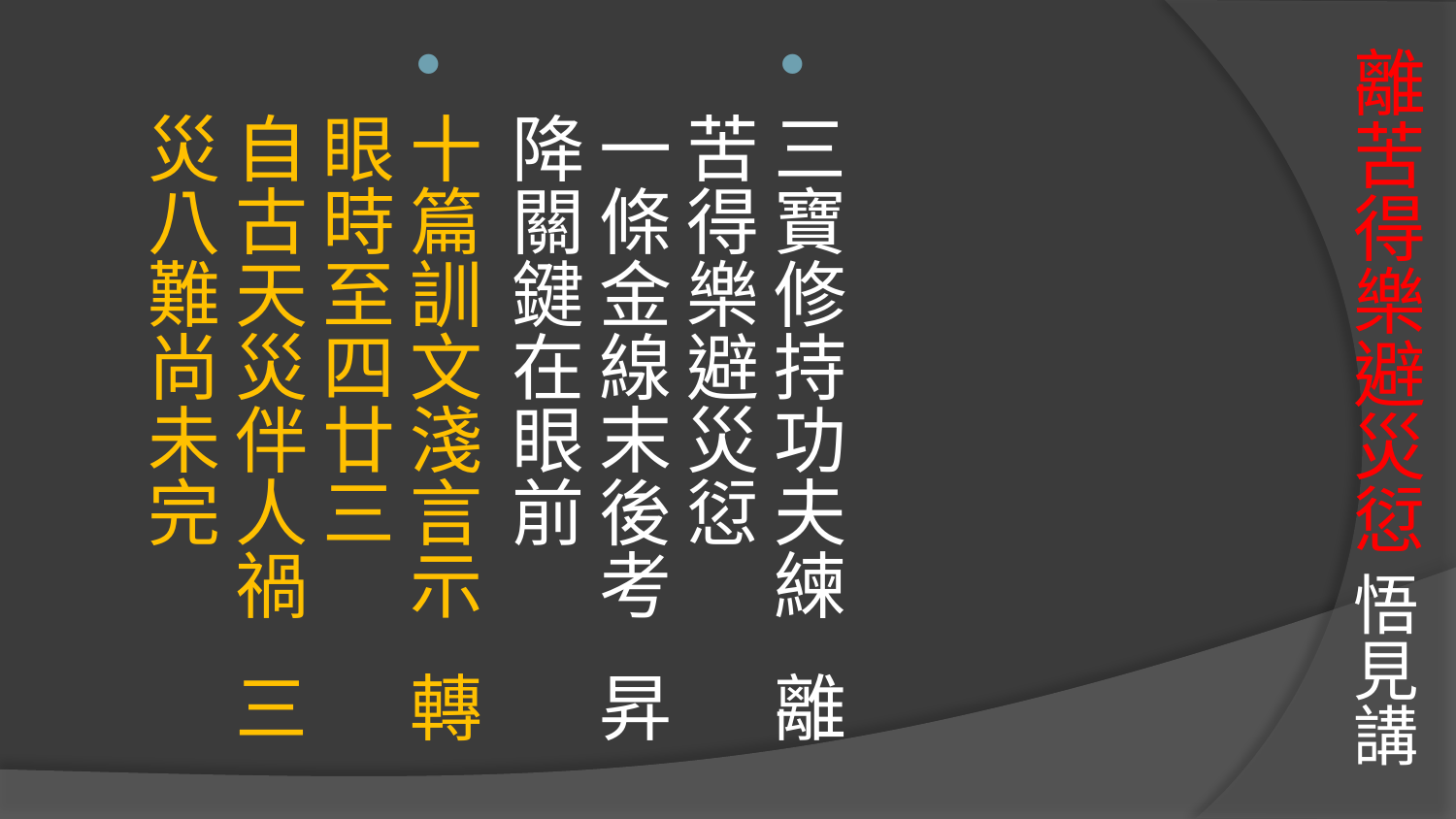

# 離苦得樂避災愆 悟見講
三寶修持功夫練   離苦得樂避災愆
一條金線末後考   昇降關鍵在眼前
十篇訓文淺言示   轉眼時至四廿三
自古天災伴人禍   三災八難尚未完